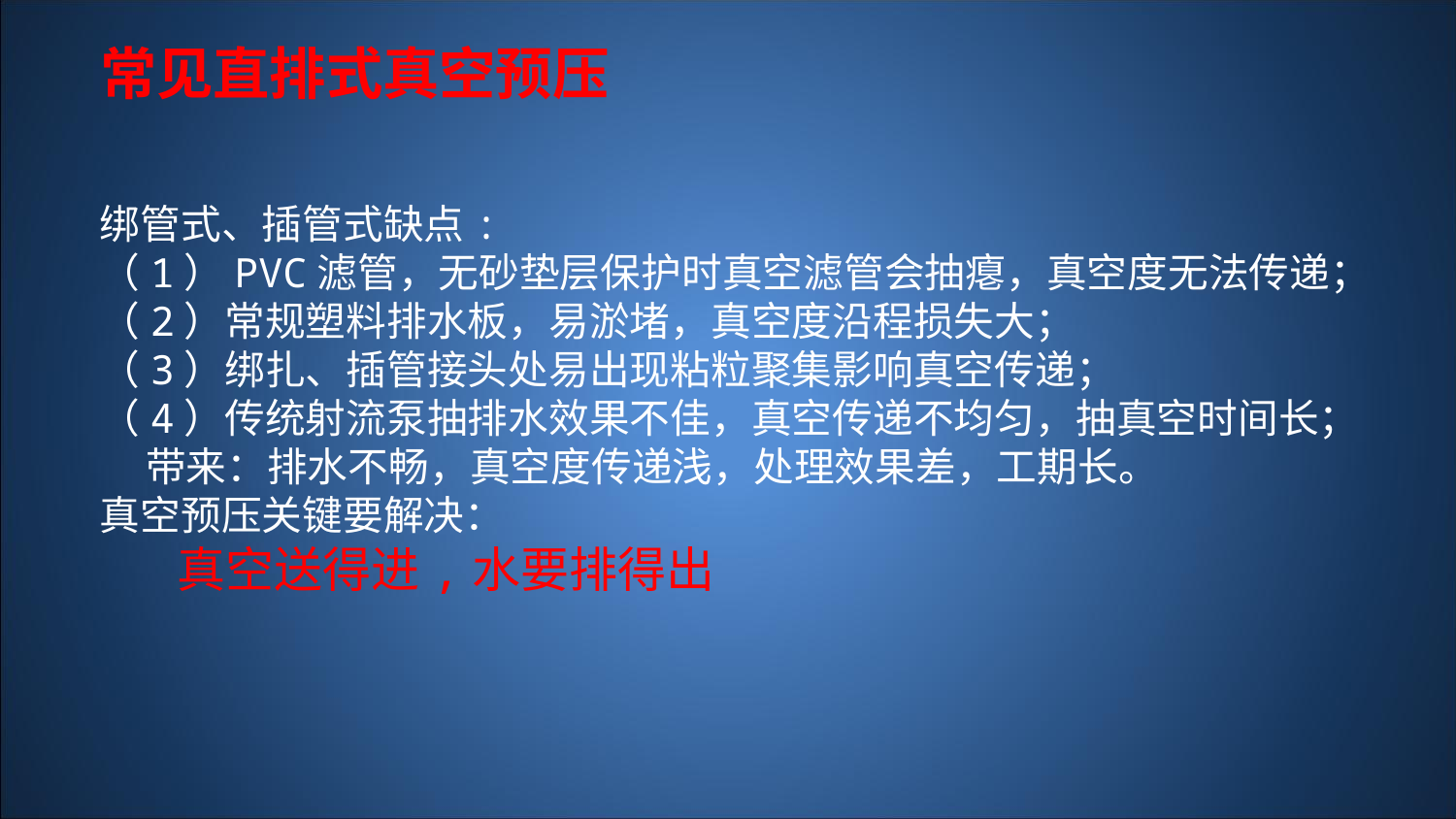

常见直排式真空预压
绑管式、插管式缺点:
（1）PVC滤管，无砂垫层保护时真空滤管会抽瘪，真空度无法传递；
（2）常规塑料排水板，易淤堵，真空度沿程损失大；
（3）绑扎、插管接头处易出现粘粒聚集影响真空传递；
（4）传统射流泵抽排水效果不佳，真空传递不均匀，抽真空时间长；
    带来：排水不畅，真空度传递浅，处理效果差，工期长。
真空预压关键要解决：
      真空送得进,水要排得出